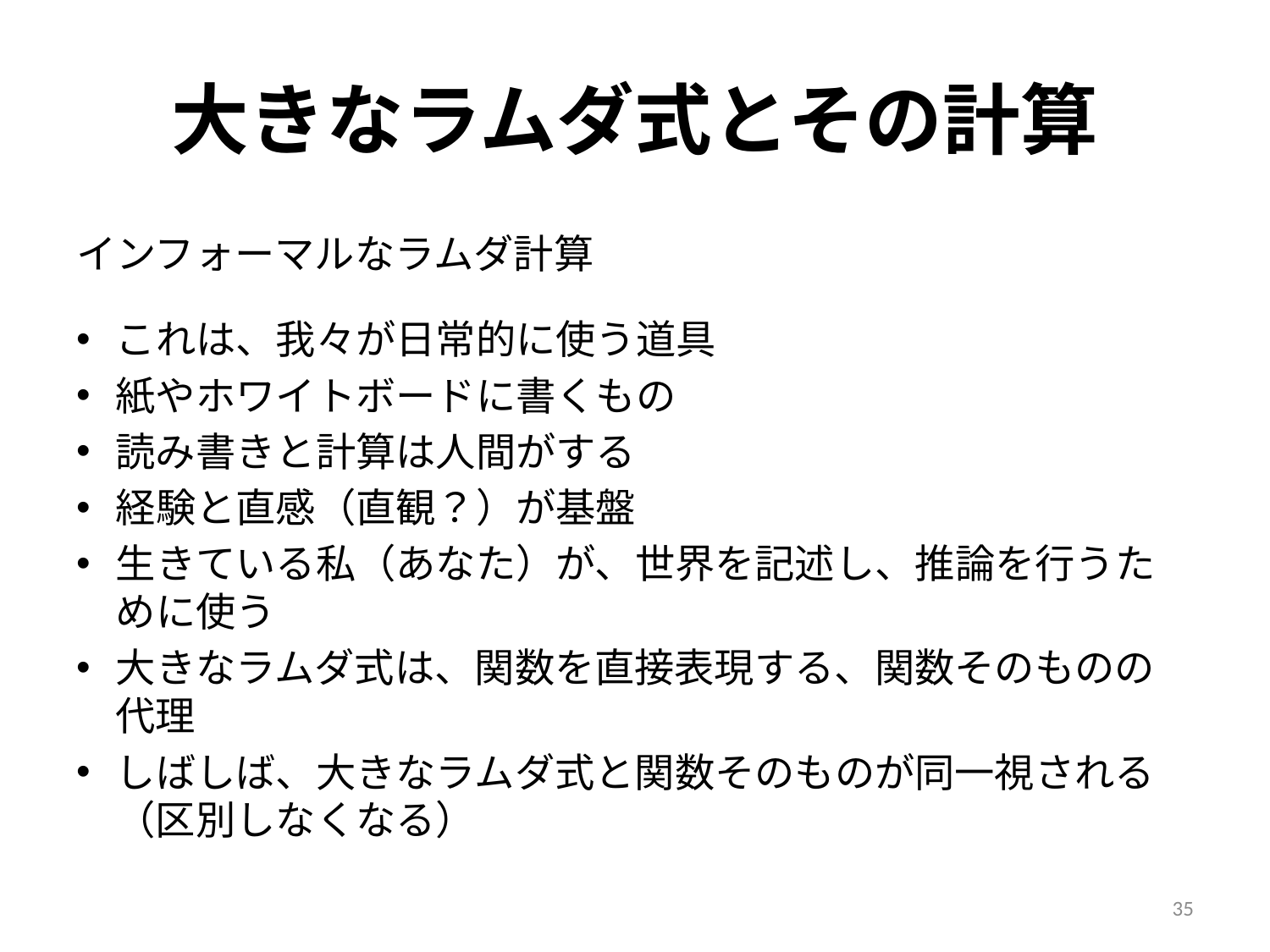

# 大きなラムダ式とその計算
インフォーマルなラムダ計算

これは、我々が日常的に使う道具
紙やホワイトボードに書くもの
読み書きと計算は人間がする
経験と直感（直観？）が基盤
生きている私（あなた）が、世界を記述し、推論を行うために使う
大きなラムダ式は、関数を直接表現する、関数そのものの代理
しばしば、大きなラムダ式と関数そのものが同一視される（区別しなくなる）

35